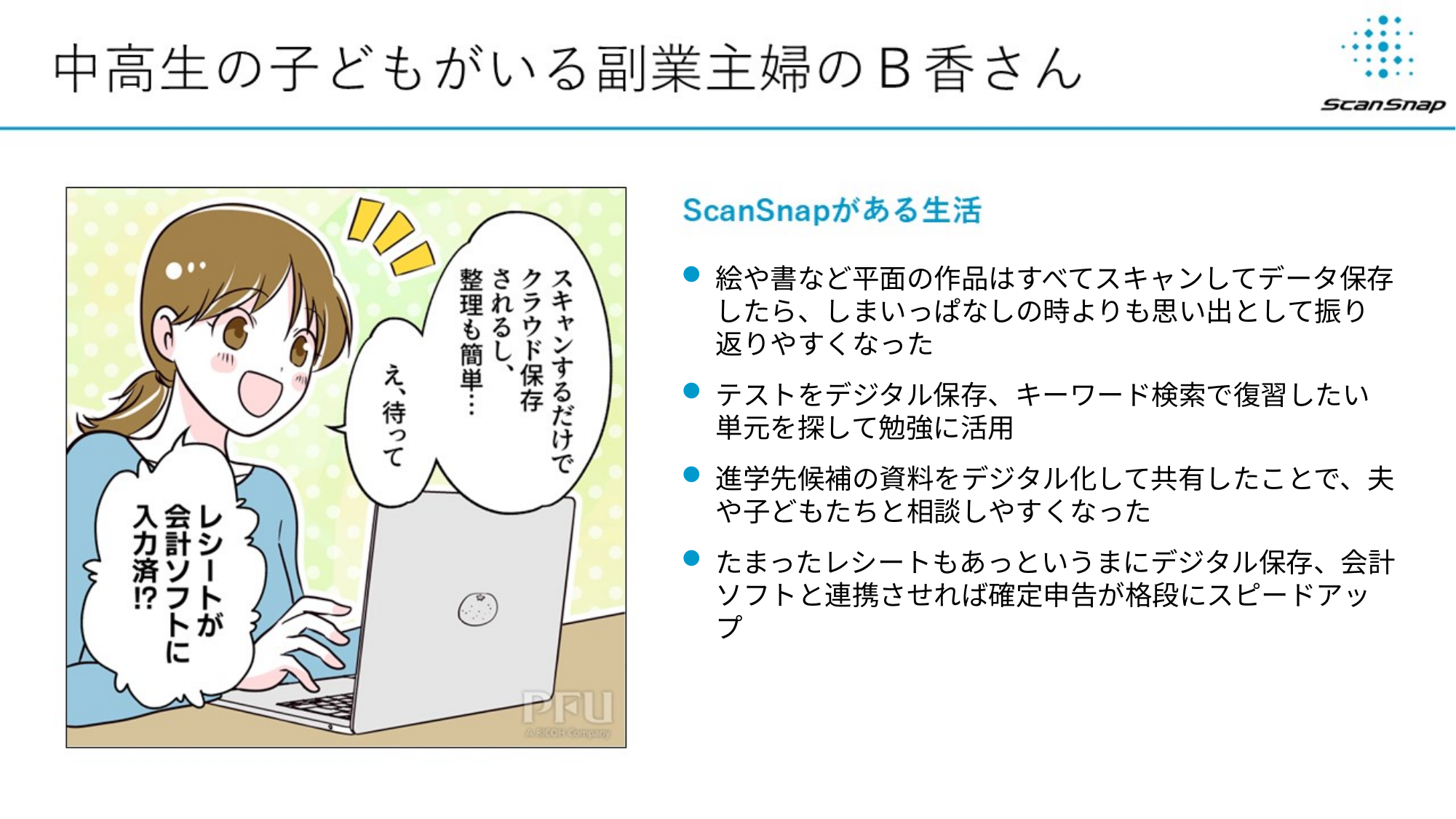

絵や書など平面の作品はすべてスキャンしてデータ保存したら、しまいっぱなしの時よりも思い出として振り返りやすくなった
テストをデジタル保存、キーワード検索で復習したい単元を探して勉強に活用
進学先候補の資料をデジタル化して共有したことで、夫や子どもたちと相談しやすくなった
たまったレシートもあっというまにデジタル保存、会計ソフトと連携させれば確定申告が格段にスピードアップ